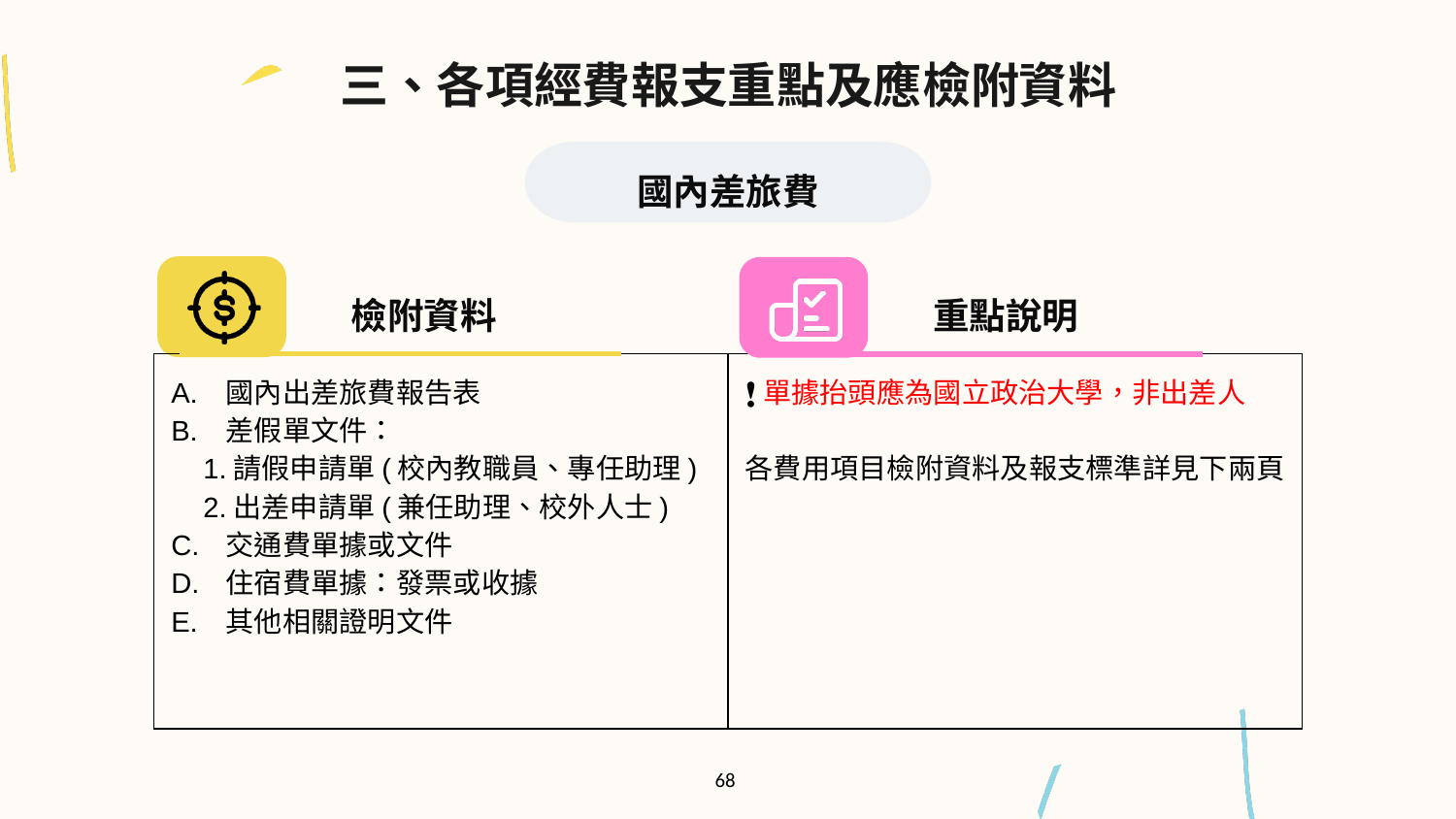

三、各項經費報支重點及應檢附資料

國內差旅費

檢附資料
重點說明

| 國內出差旅費報告表 差假單文件： 1.請假申請單(校內教職員、專任助理) 2.出差申請單(兼任助理、校外人士) 交通費單據或文件 住宿費單據：發票或收據 其他相關證明文件 | ❗單據抬頭應為國立政治大學，非出差人 各費用項目檢附資料及報支標準詳見下兩頁 |
| --- | --- |

68